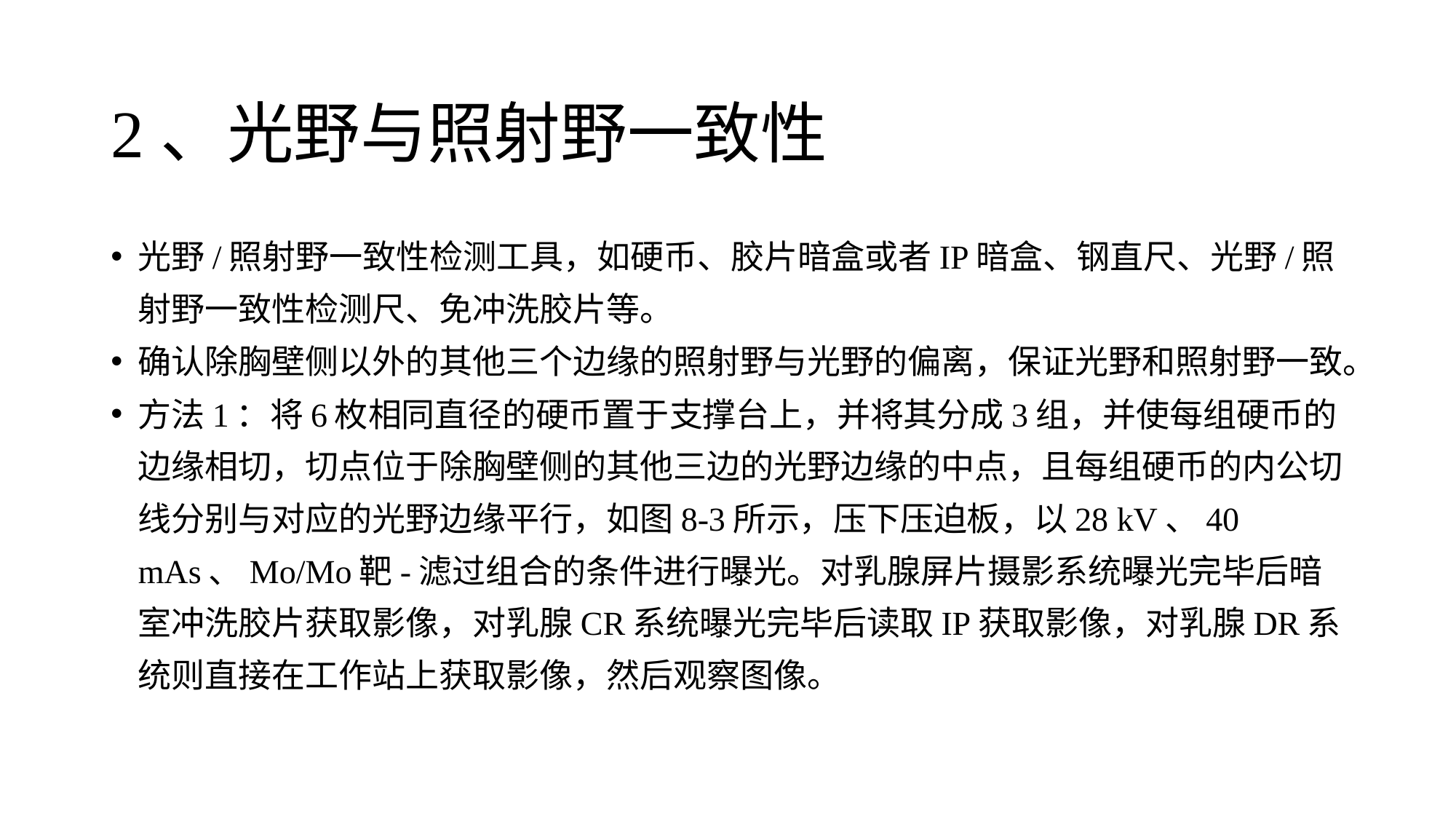

# 2、光野与照射野一致性
光野/照射野一致性检测工具，如硬币、胶片暗盒或者IP暗盒、钢直尺、光野/照射野一致性检测尺、免冲洗胶片等。
确认除胸壁侧以外的其他三个边缘的照射野与光野的偏离，保证光野和照射野一致。
方法1：将6枚相同直径的硬币置于支撑台上，并将其分成3组，并使每组硬币的边缘相切，切点位于除胸壁侧的其他三边的光野边缘的中点，且每组硬币的内公切线分别与对应的光野边缘平行，如图8-3所示，压下压迫板，以28 kV、40 mAs、Mo/Mo靶-滤过组合的条件进行曝光。对乳腺屏片摄影系统曝光完毕后暗室冲洗胶片获取影像，对乳腺CR系统曝光完毕后读取IP获取影像，对乳腺DR系统则直接在工作站上获取影像，然后观察图像。